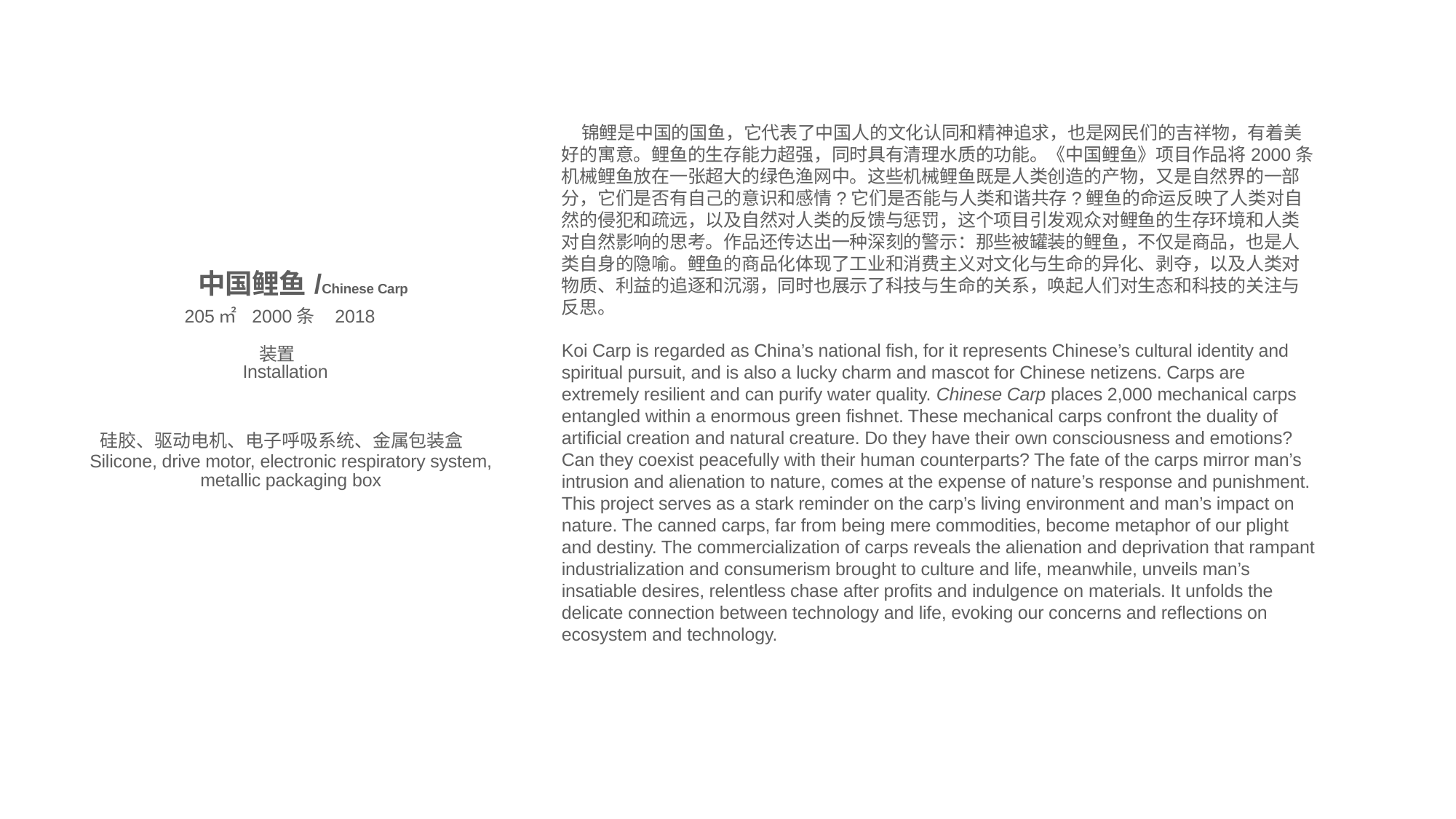

锦鲤是中国的国鱼，它代表了中国人的文化认同和精神追求，也是网民们的吉祥物，有着美好的寓意。鲤鱼的生存能力超强，同时具有清理水质的功能。《中国鲤鱼》项目作品将2000条机械鲤鱼放在一张超大的绿色渔网中。这些机械鲤鱼既是人类创造的产物，又是自然界的一部分，它们是否有自己的意识和感情?它们是否能与人类和谐共存?鲤鱼的命运反映了人类对自然的侵犯和疏远，以及自然对人类的反馈与惩罚，这个项目引发观众对鲤鱼的生存环境和人类对自然影响的思考。作品还传达出一种深刻的警示：那些被罐装的鲤鱼，不仅是商品，也是人类自身的隐喻。鲤鱼的商品化体现了工业和消费主义对文化与生命的异化、剥夺，以及人类对物质、利益的追逐和沉溺，同时也展示了科技与生命的关系，唤起人们对生态和科技的关注与反思。

Koi Carp is regarded as China’s national fish, for it represents Chinese’s cultural identity and spiritual pursuit, and is also a lucky charm and mascot for Chinese netizens. Carps are extremely resilient and can purify water quality. Chinese Carp places 2,000 mechanical carps entangled within a enormous green fishnet. These mechanical carps confront the duality of artificial creation and natural creature. Do they have their own consciousness and emotions? Can they coexist peacefully with their human counterparts? The fate of the carps mirror man’s intrusion and alienation to nature, comes at the expense of nature’s response and punishment. This project serves as a stark reminder on the carp’s living environment and man’s impact on nature. The canned carps, far from being mere commodities, become metaphor of our plight and destiny. The commercialization of carps reveals the alienation and deprivation that rampant industrialization and consumerism brought to culture and life, meanwhile, unveils man’s insatiable desires, relentless chase after profits and indulgence on materials. It unfolds the delicate connection between technology and life, evoking our concerns and reflections on ecosystem and technology.

|  |  |
| --- | --- |
| 中国鲤鱼/Chinese Carp |  |
| 205㎡ 2000条 2018 |  |
| 装置 Installation |  |
|  |  |
| 硅胶、驱动电机、电子呼吸系统、金属包装盒 Silicone, drive motor, electronic respiratory system, metallic packaging box |  |